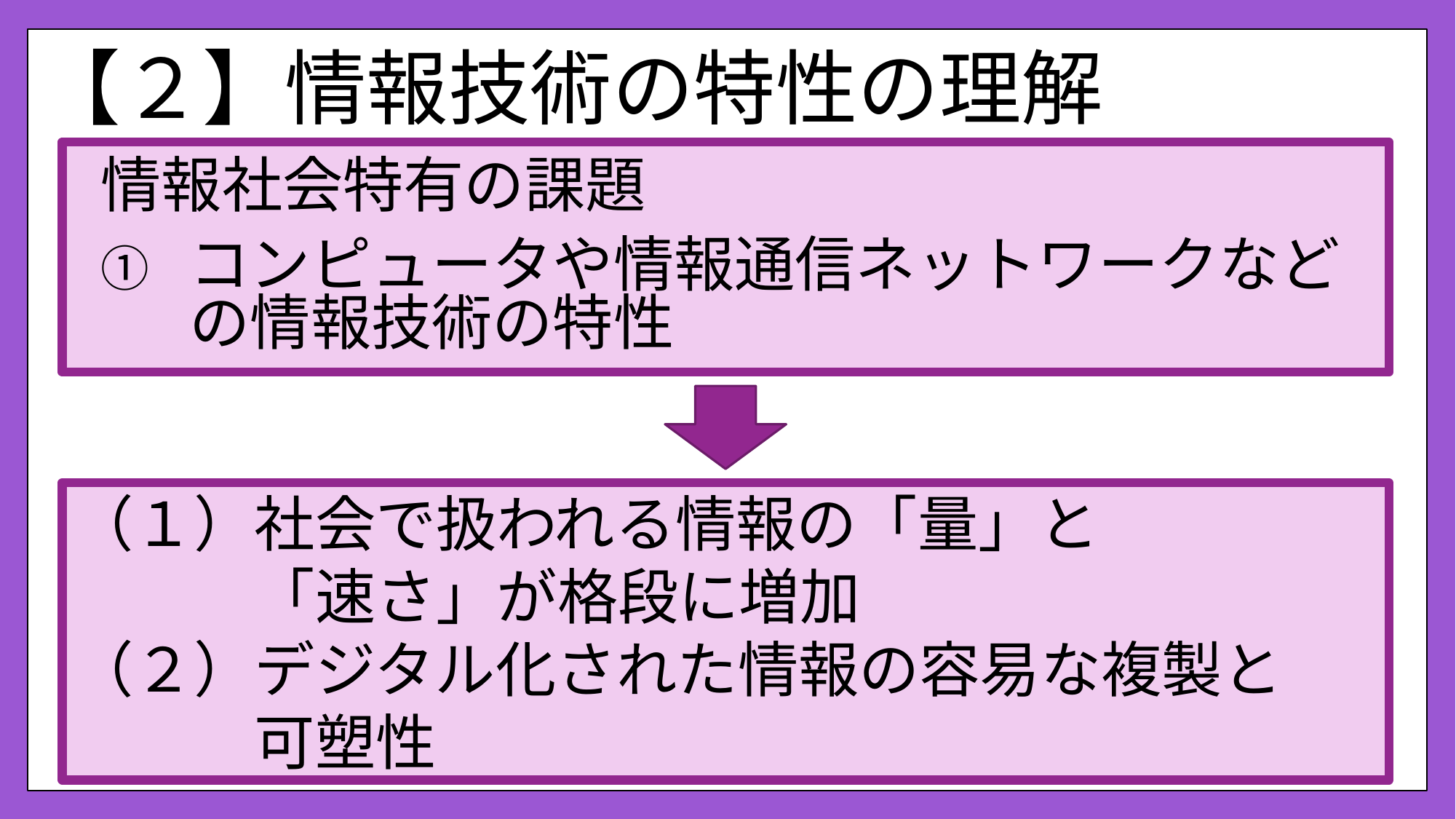

# 【２】情報技術の特性の理解

情報社会特有の課題
コンピュータや情報通信ネットワークなどの情報技術の特性

（１）社会で扱われる情報の「量」と
　　　「速さ」が格段に増加
（２）デジタル化された情報の容易な複製と
　　　可塑性